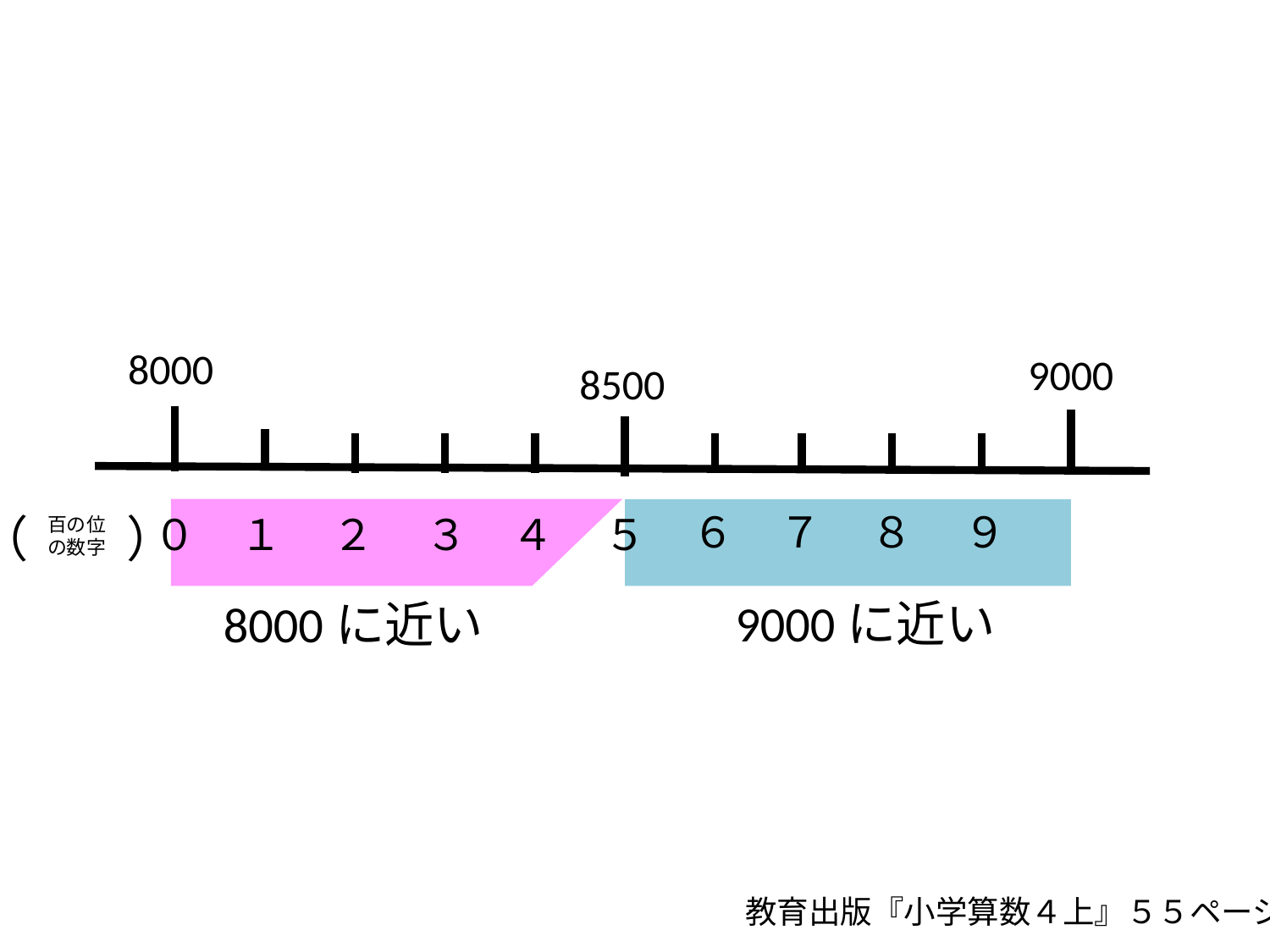

8000
9000
8500
８
９

６
７
（　　）
５
２
３
４
０
１
百の位
の数字
9000に近い
8000に近い
教育出版『小学算数４上』５５ページ